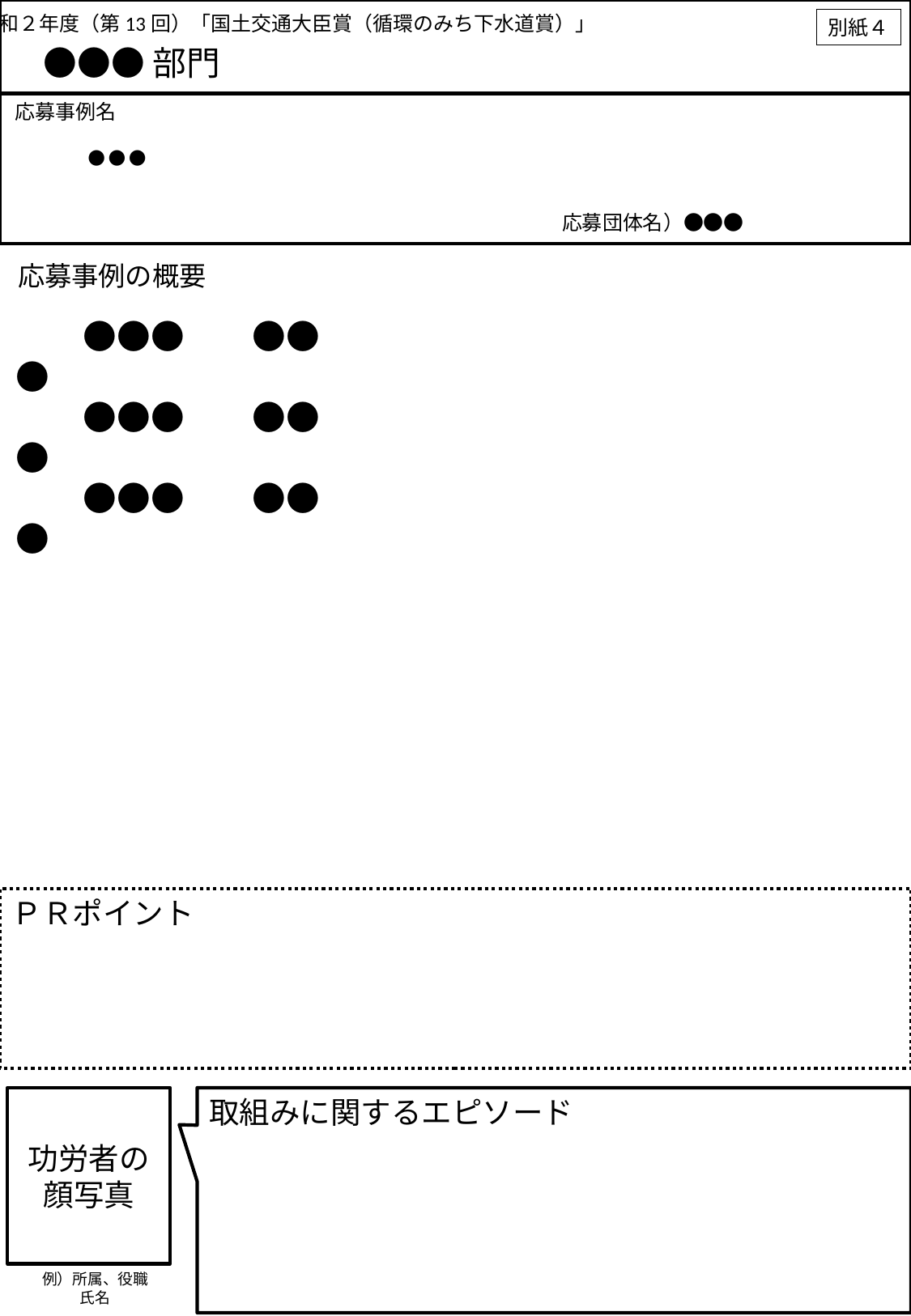

令和２年度（第13回）「国土交通大臣賞（循環のみち下水道賞）」
別紙４
ｲﾉﾍﾞｰｼｮﾝ、防災・減災、ｱｾｯﾄﾏﾈｼﾞﾒﾝﾄ、広報・教育のいずれかをご記載ください。
●●●部門
応募事例のタイトル、応募者名を記載
※簡潔にお願いします
　（記載例）・下水熱を利用した歩道融雪
　　　　　　　・キャリア教育を意識した夏季連携講座「下水道マニア」
※副題付記も可能ですが、受賞した際に表彰状への記載を省略する場合がございます。

応募事例名
●●●
応募団体名）●●●
応募事例の概要
　　●●●　　●●●
　　●●●　　●●●
　　●●●　　●●●
①応募事例の概要、理由
②応募事例の説明にあたり望ましい写真、図、表
※写真、図、表の内容については、第三者の肖像権、プライバシー等を侵害することのないよう十分ご注意ください。
※また、選定された場合は、パンフレット・ホームページ等で使用する場合がございます。あらかじめご了承ください。
※応募事例の詳細な説明については、補足資料にご記載ください。
ＰＲポイント（具体的特徴及び特筆すべき点、具体的効果や創意・工夫した点、今後の継続性・発展性）
ＰＲポイント
本事例に関して特筆すべき功労者、所属、役職をご記載ください。
※複数名記載可能
※可能な限りゆるキャラ等ではなく、実在の職員等でお願いします。
取組みに関するエピソード
功労者の顔写真
取組みにおいて苦労した点等をご記載ください。
　（記載例）・立ち上げ段階の経緯・苦労
　　　　　　　・取組みを行う上での障害となった事柄やその打開策
　　　　　　　・当初の目的以外の予期せぬ波及効果
例）所属、役職
氏名